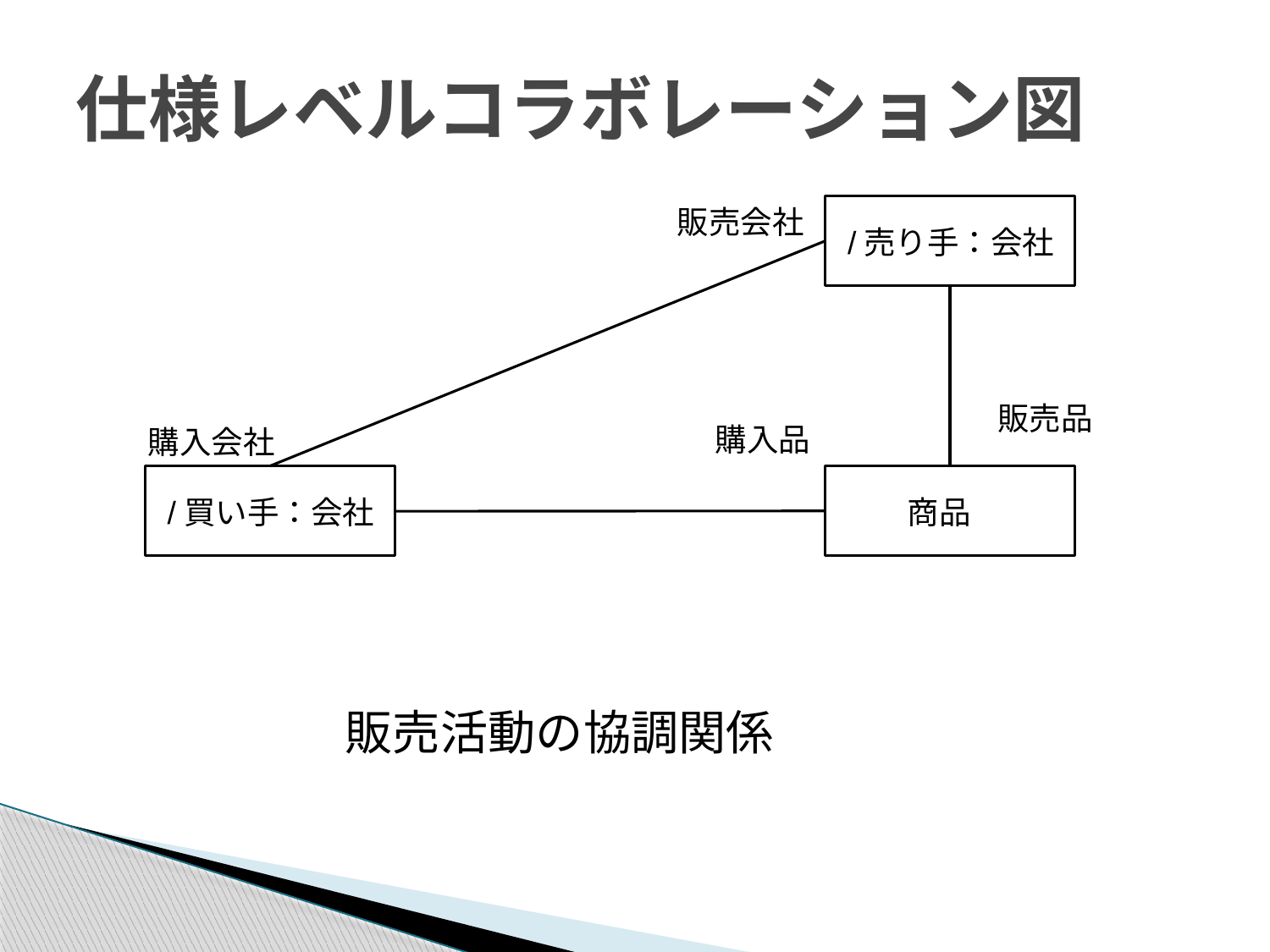

# 仕様レベルコラボレーション図
販売会社

/売り手：会社
販売品
購入品
購入会社

/買い手：会社

商品
		販売活動の協調関係